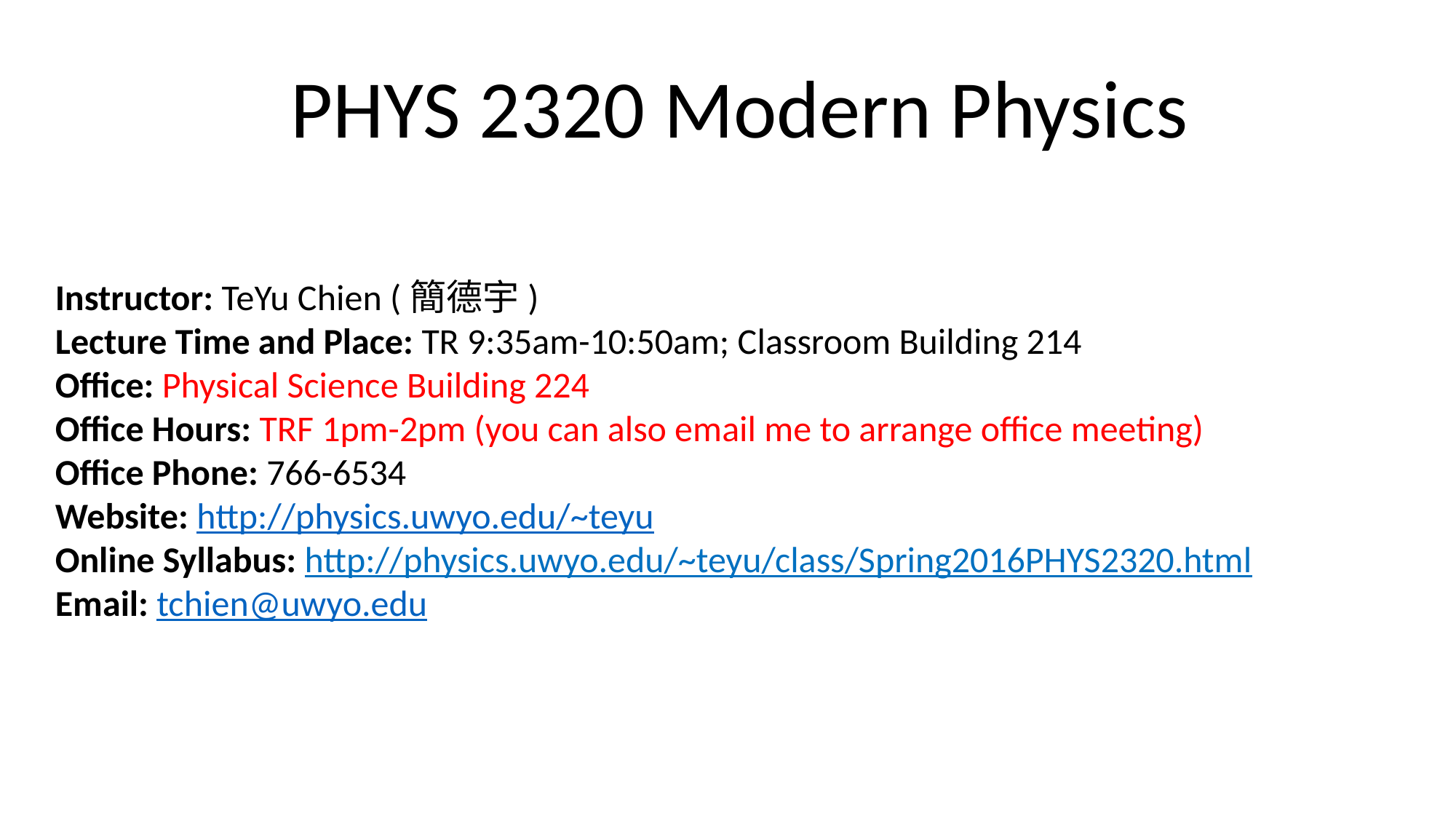

PHYS 2320 Modern Physics
Instructor: TeYu Chien (簡德宇)
Lecture Time and Place: TR 9:35am-10:50am; Classroom Building 214
Office: Physical Science Building 224
Office Hours: TRF 1pm-2pm (you can also email me to arrange office meeting)
Office Phone: 766-6534
Website: http://physics.uwyo.edu/~teyu
Online Syllabus: http://physics.uwyo.edu/~teyu/class/Spring2016PHYS2320.html
Email: tchien@uwyo.edu